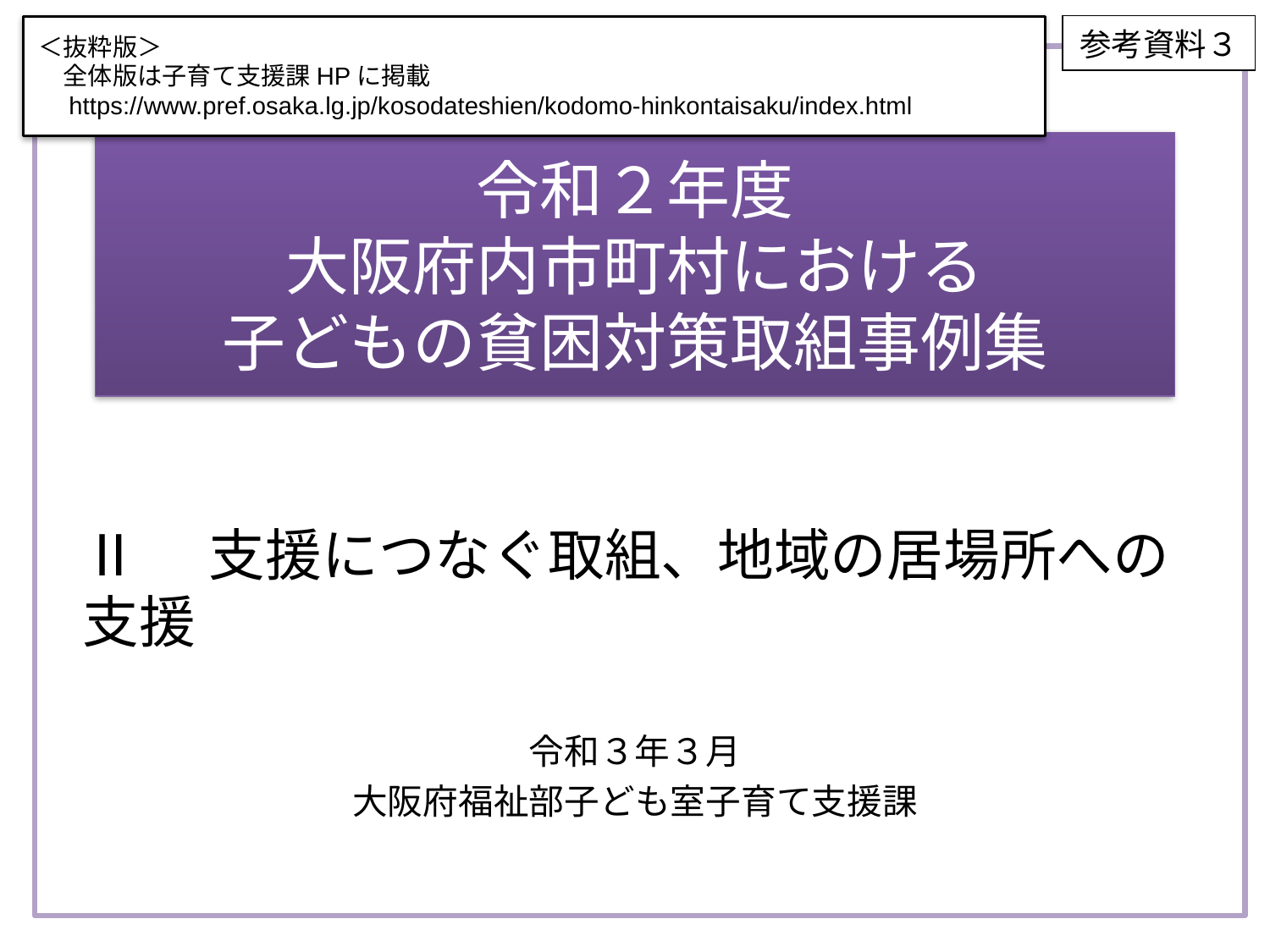

参考資料３
＜抜粋版＞
　全体版は子育て支援課HPに掲載
　https://www.pref.osaka.lg.jp/kosodateshien/kodomo-hinkontaisaku/index.html

# 令和２年度 大阪府内市町村における 子どもの貧困対策取組事例集
Ⅱ　支援につなぐ取組、地域の居場所への支援
令和３年３月
大阪府福祉部子ども室子育て支援課